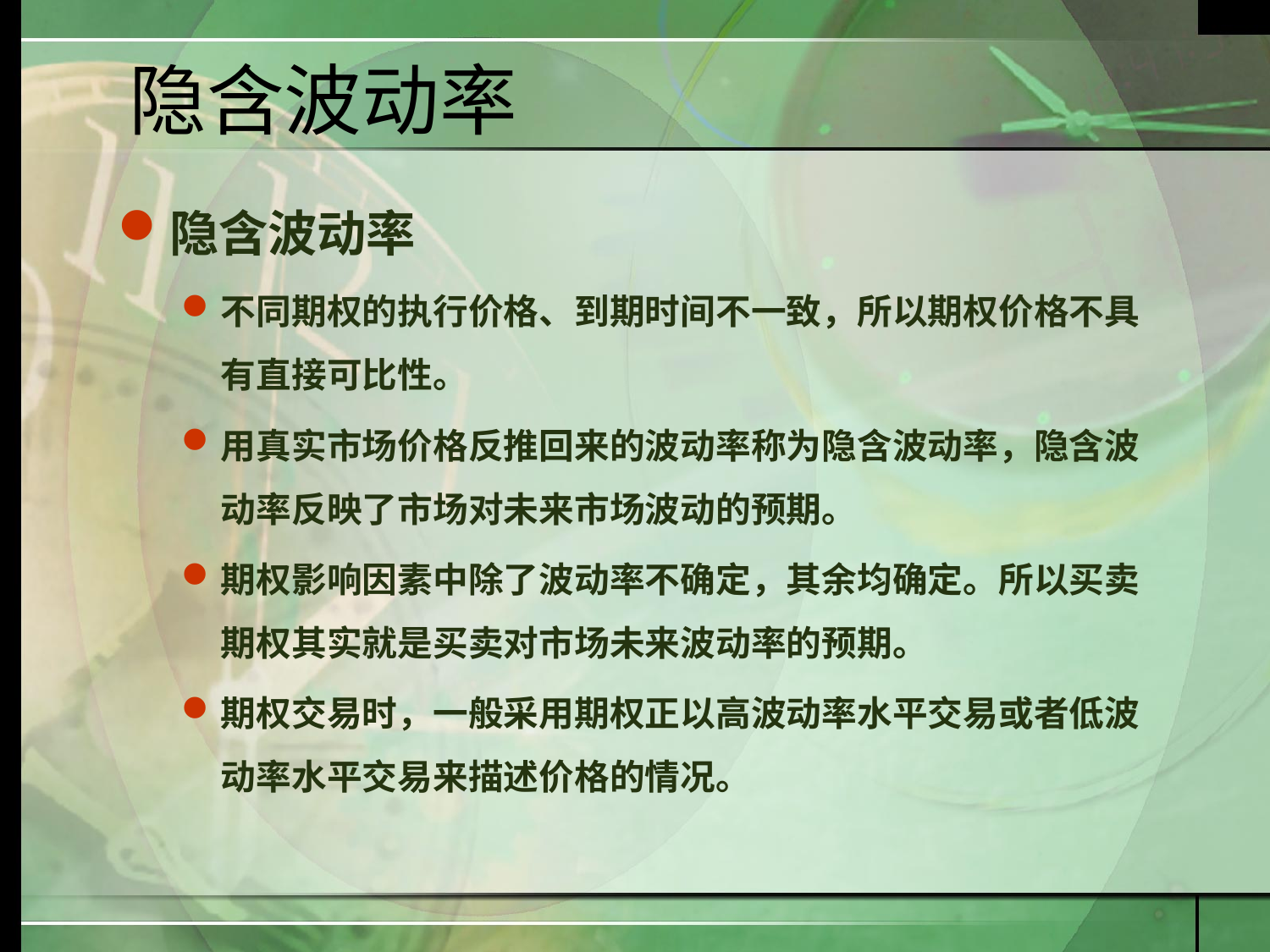

# 隐含波动率
隐含波动率
不同期权的执行价格、到期时间不一致，所以期权价格不具有直接可比性。
用真实市场价格反推回来的波动率称为隐含波动率，隐含波动率反映了市场对未来市场波动的预期。
期权影响因素中除了波动率不确定，其余均确定。所以买卖期权其实就是买卖对市场未来波动率的预期。
期权交易时，一般采用期权正以高波动率水平交易或者低波动率水平交易来描述价格的情况。